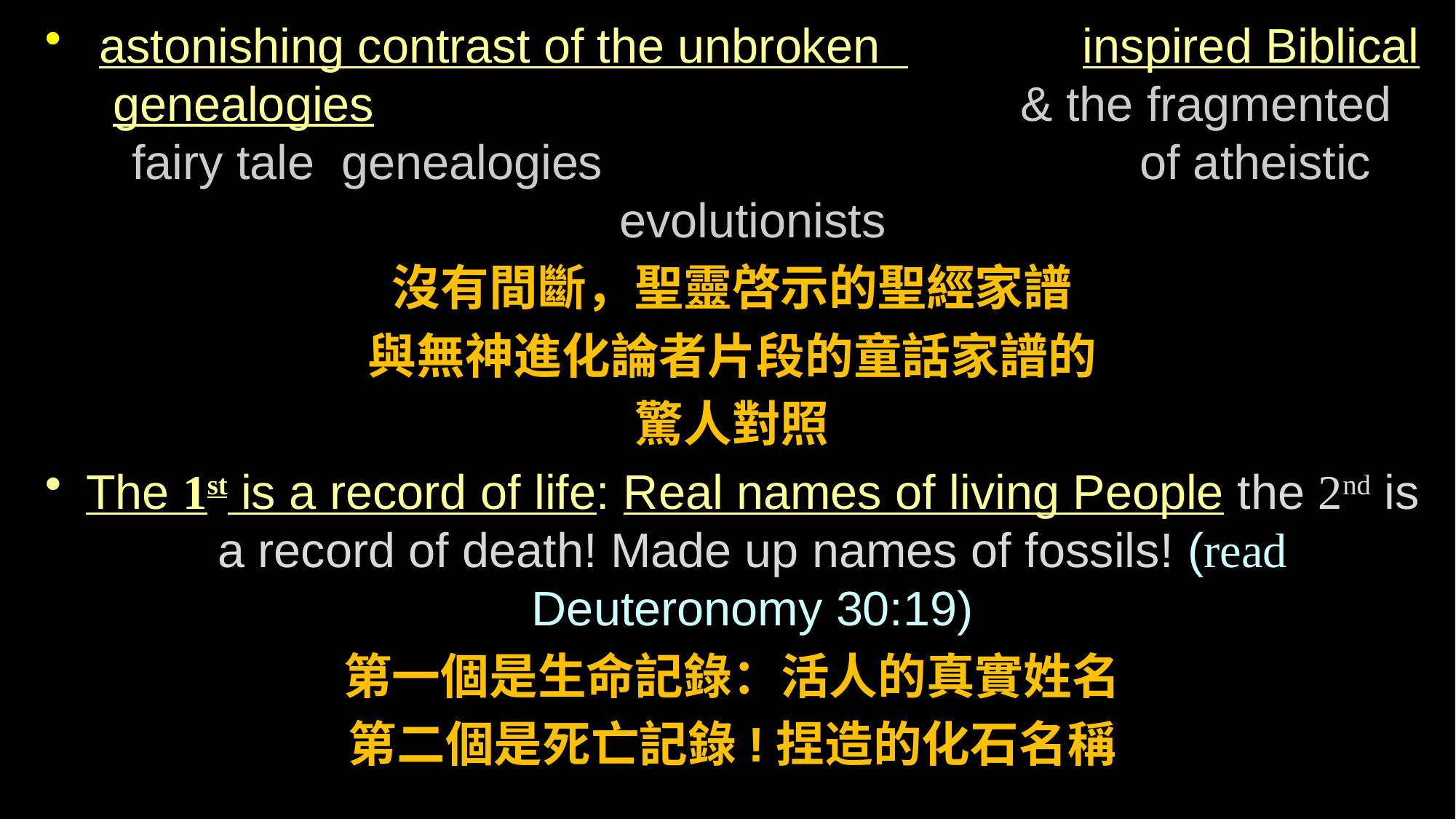

astonishing contrast of the unbroken               inspired Biblical genealogies                                                & the fragmented fairy tale  genealogies                                        of atheistic evolutionists
沒有間斷，聖靈啓示的聖經家譜
與無神進化論者片段的童話家譜的
驚人對照
The 1st is a record of life: Real names of living People the 2nd is a record of death! Made up names of fossils! (read Deuteronomy 30:19)
第一個是生命記錄：活人的真實姓名
第二個是死亡記錄!捏造的化石名稱